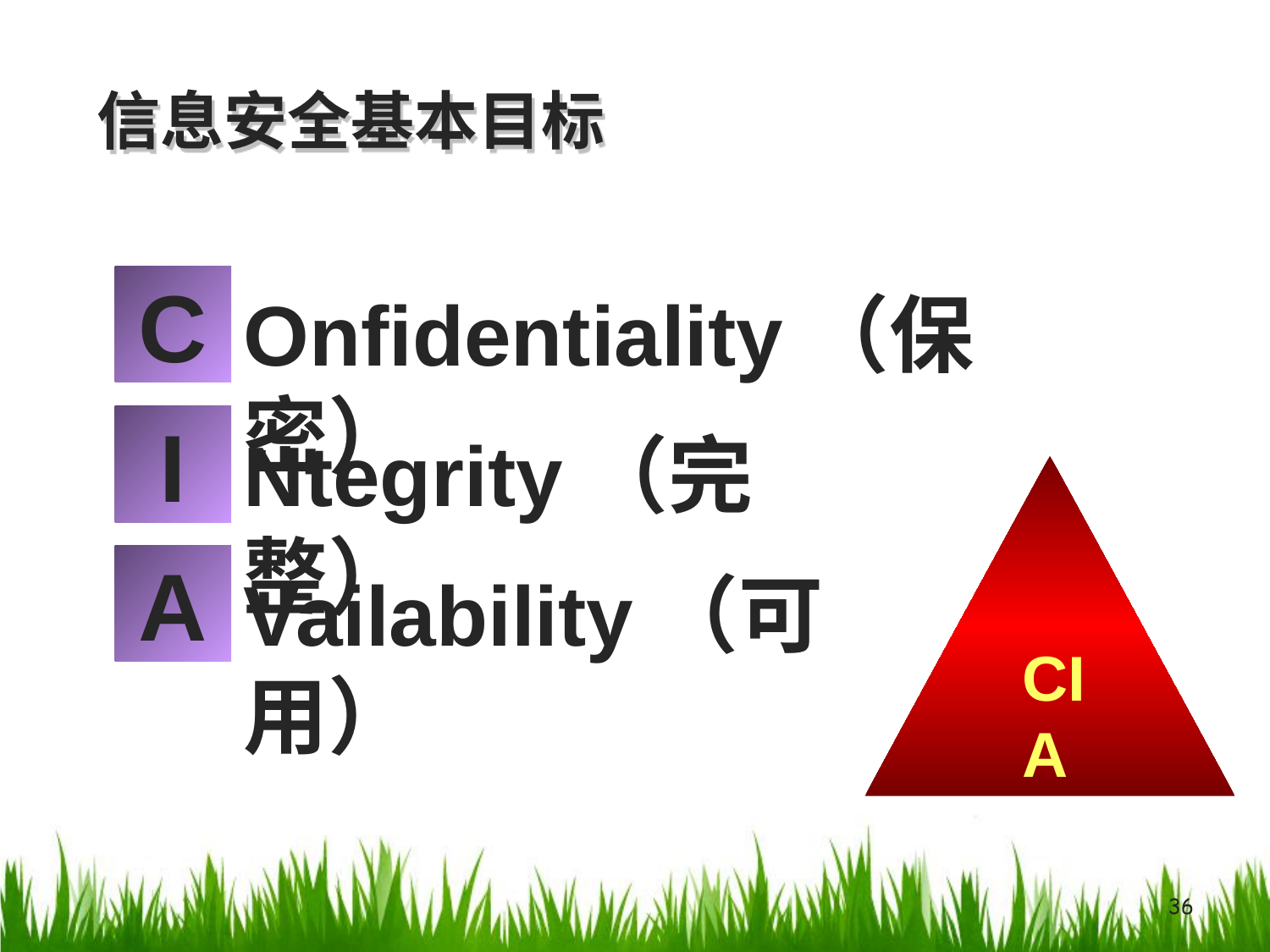

信息安全基本目标
C
Onfidentiality（保密）
I
Ntegrity（完整）

CIA
A
Vailability（可用）
36